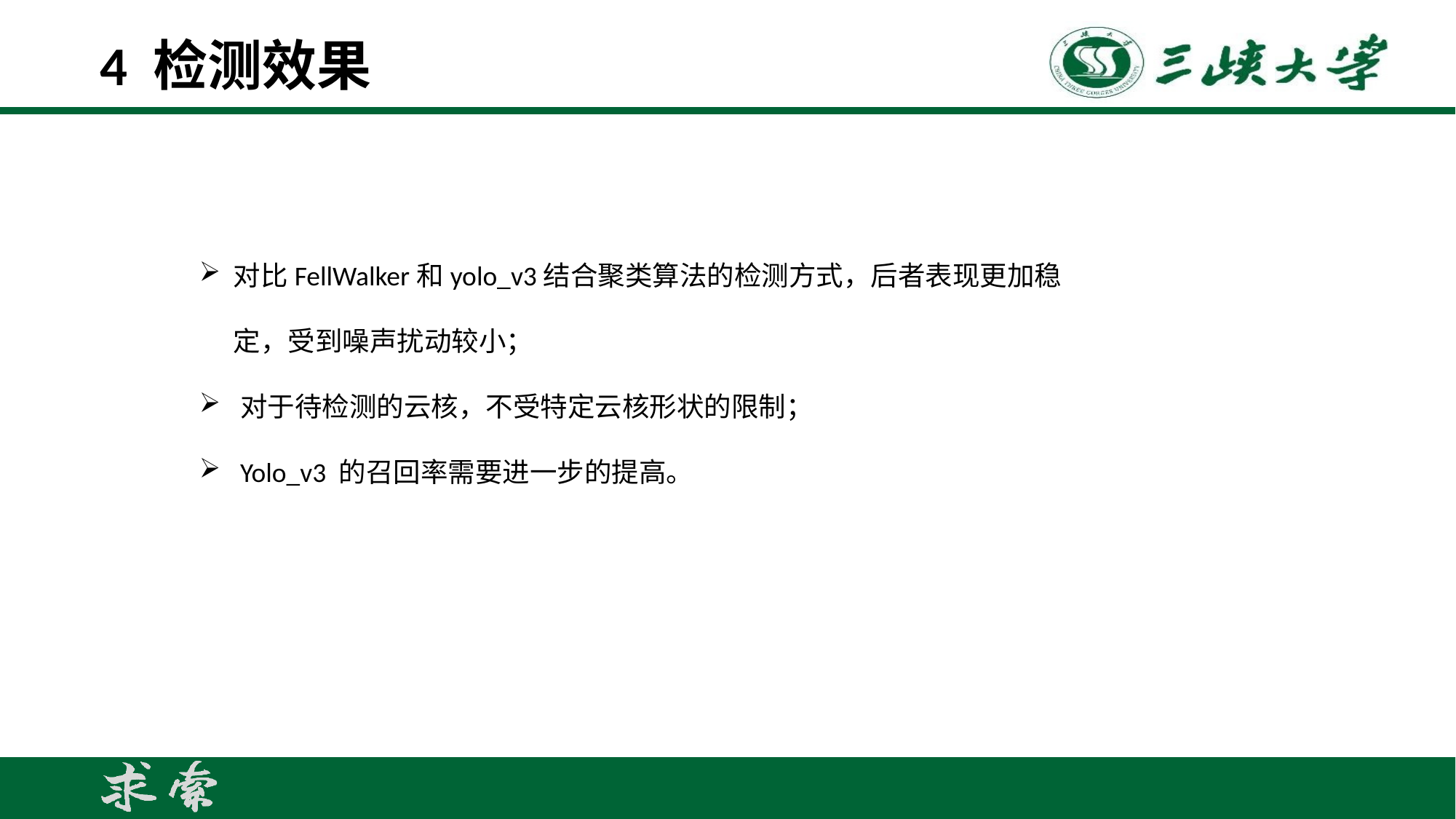

# 4 检测效果
对比FellWalker和yolo_v3结合聚类算法的检测方式，后者表现更加稳定，受到噪声扰动较小；
对于待检测的云核，不受特定云核形状的限制；
Yolo_v3 的召回率需要进一步的提高。